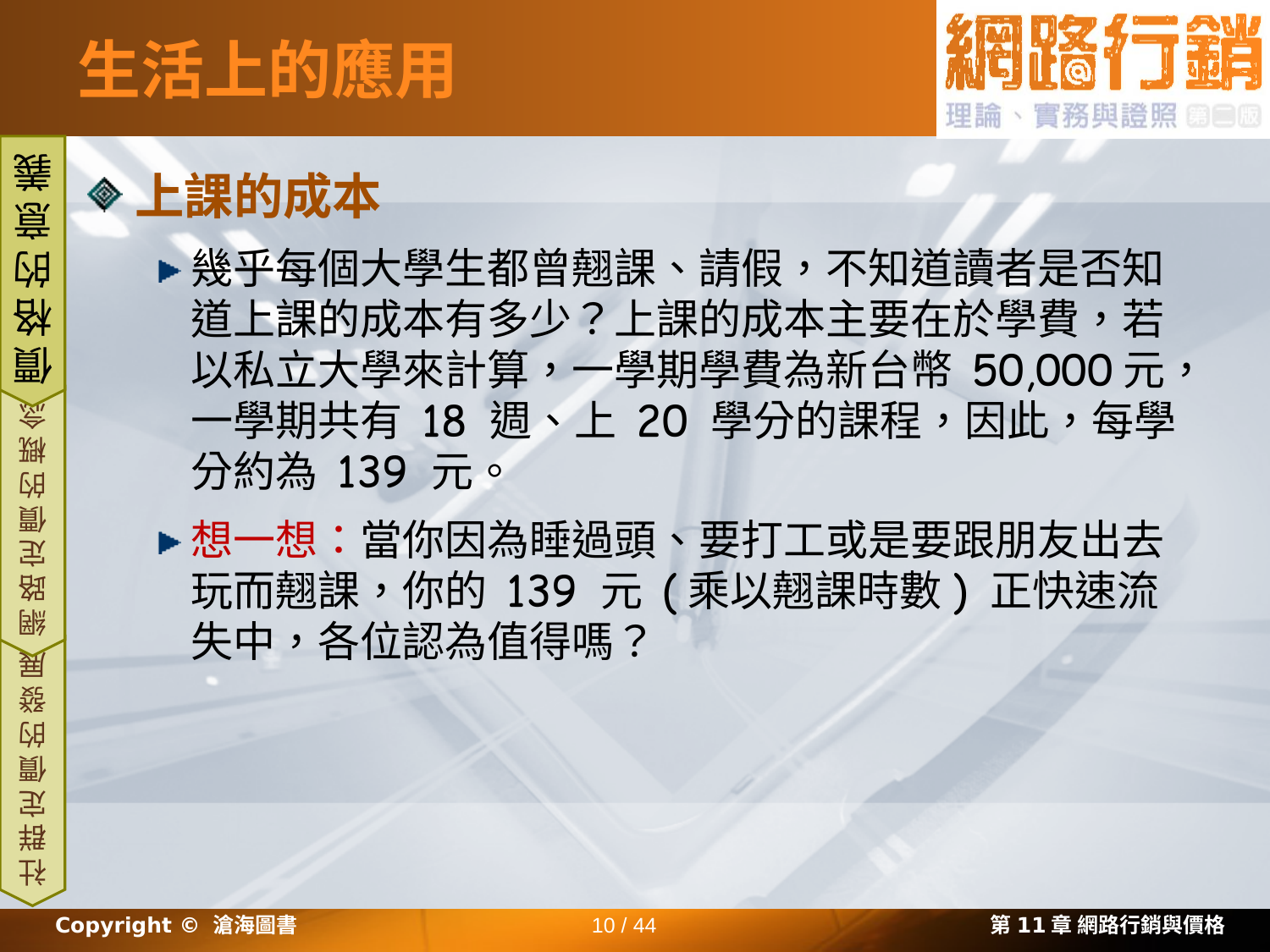

# 生活上的應用
上課的成本
幾乎每個大學生都曾翹課、請假，不知道讀者是否知道上課的成本有多少？上課的成本主要在於學費，若以私立大學來計算，一學期學費為新台幣 50,000元，一學期共有 18 週、上 20 學分的課程，因此，每學分約為 139 元。
想一想：當你因為睡過頭、要打工或是要跟朋友出去玩而翹課，你的 139 元 (乘以翹課時數) 正快速流失中，各位認為值得嗎？

價格的意義
網路定價的概念
社群定價的發展
Copyright © 滄海圖書
10 / 44
第11章 網路行銷與價格